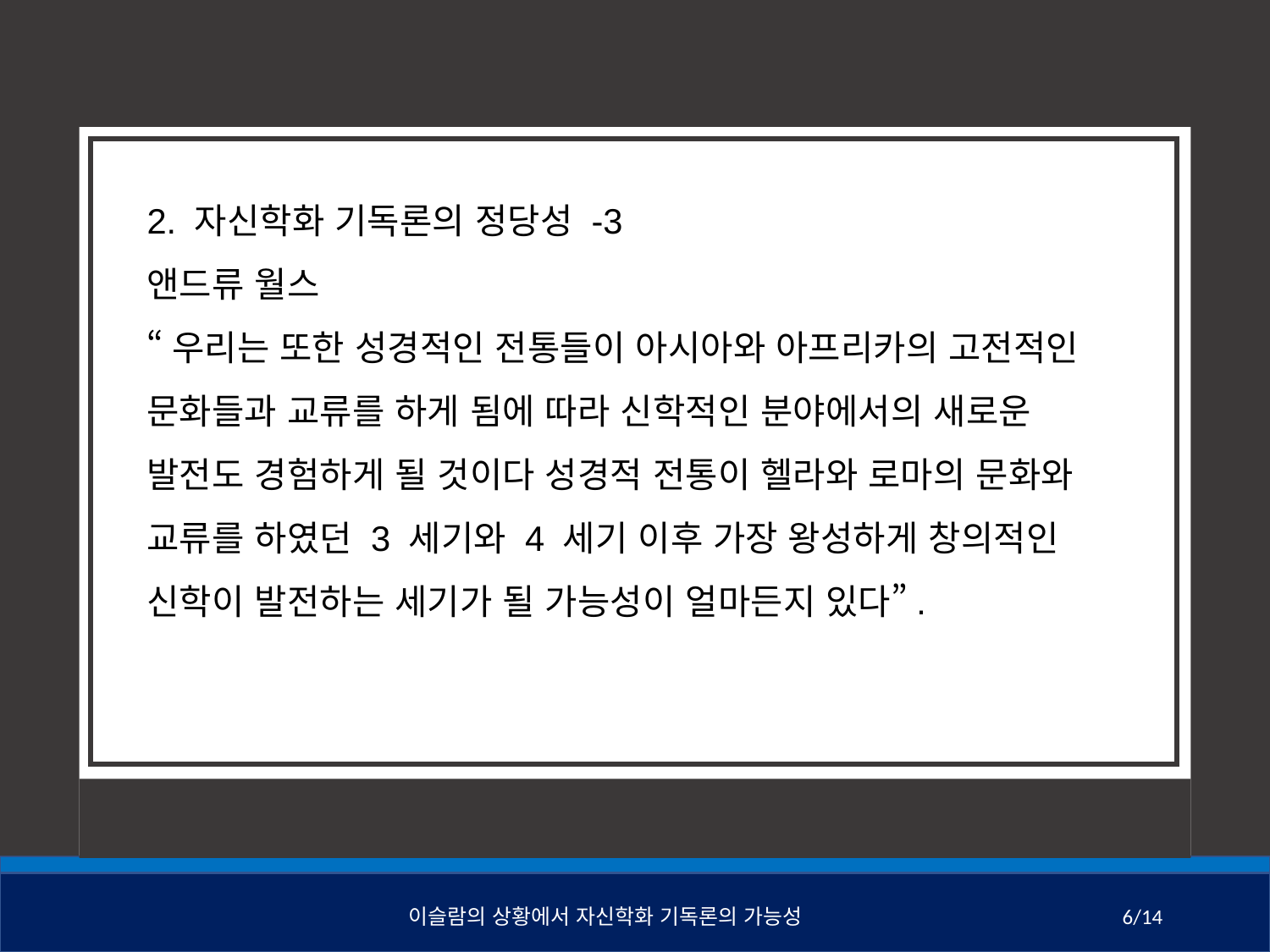

2. 자신학화 기독론의 정당성 -3
앤드류 월스
“우리는 또한 성경적인 전통들이 아시아와 아프리카의 고전적인 문화들과 교류를 하게 됨에 따라 신학적인 분야에서의 새로운 발전도 경험하게 될 것이다 성경적 전통이 헬라와 로마의 문화와 교류를 하였던 3 세기와 4 세기 이후 가장 왕성하게 창의적인 신학이 발전하는 세기가 될 가능성이 얼마든지 있다”.

이슬람의 상황에서 자신학화 기독론의 가능성
6/14